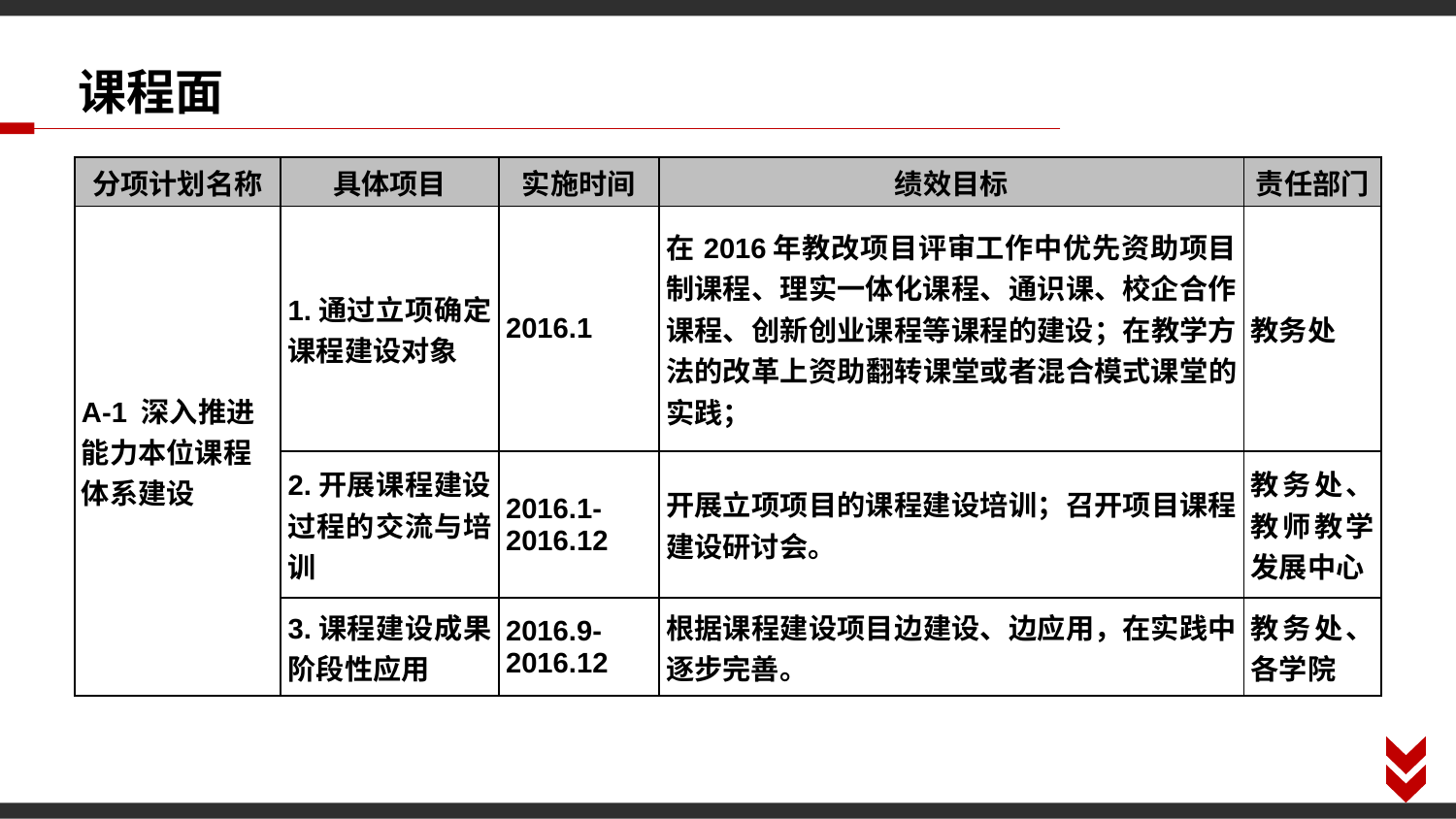

课程面

| 分项计划名称 | 具体项目 | 实施时间 | 绩效目标 | 责任部门 |
| --- | --- | --- | --- | --- |
| A-1 深入推进能力本位课程体系建设 | 1.通过立项确定课程建设对象 | 2016.1 | 在2016年教改项目评审工作中优先资助项目制课程、理实一体化课程、通识课、校企合作课程、创新创业课程等课程的建设；在教学方法的改革上资助翻转课堂或者混合模式课堂的实践； | 教务处 |
|  | 2.开展课程建设过程的交流与培训 | 2016.1-2016.12 | 开展立项项目的课程建设培训；召开项目课程建设研讨会。 | 教务处、教师教学发展中心 |
|  | 3.课程建设成果阶段性应用 | 2016.9-2016.12 | 根据课程建设项目边建设、边应用，在实践中逐步完善。 | 教务处、各学院 |